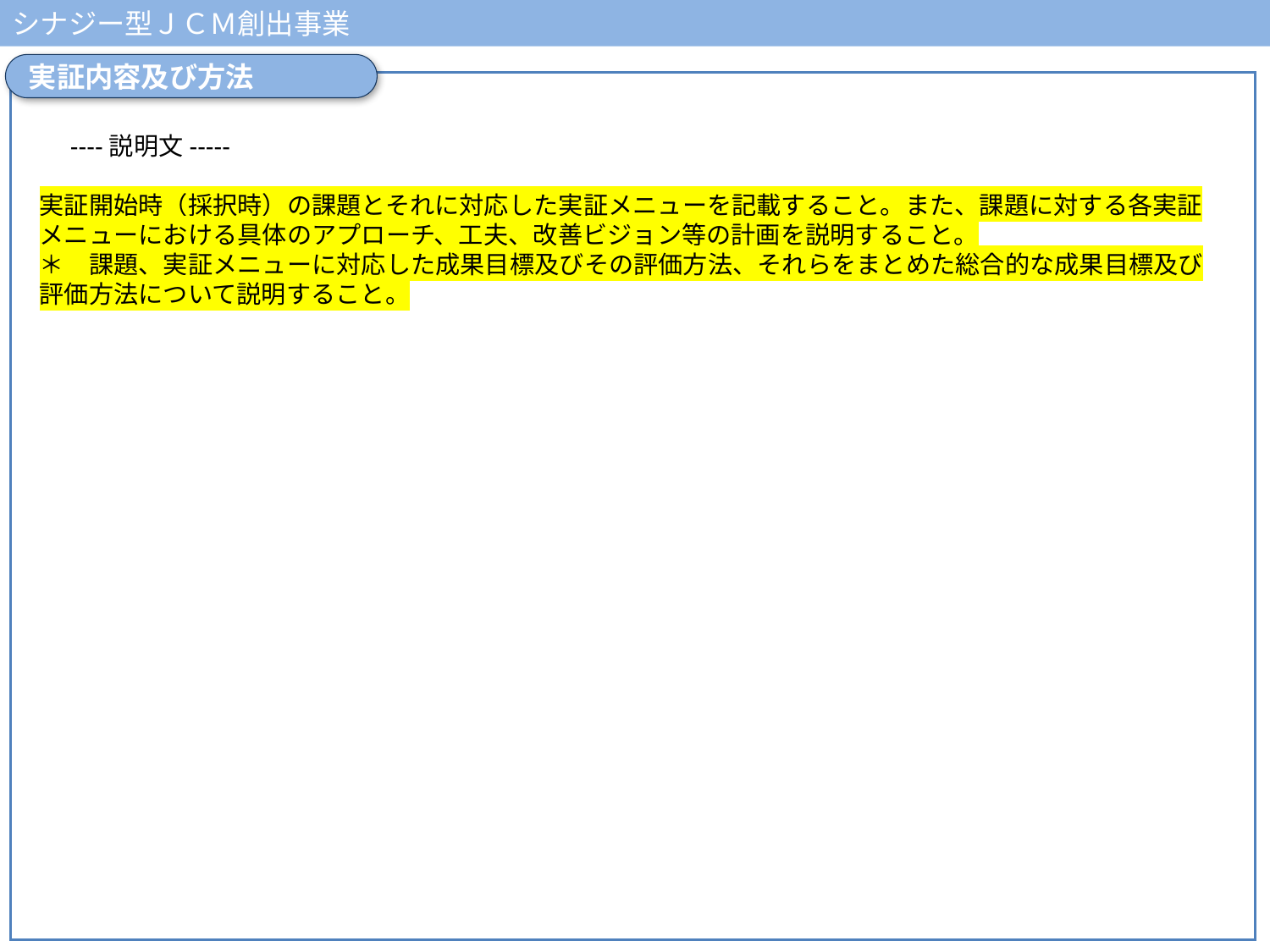

シナジー型ＪＣＭ創出事業
実証内容及び方法

　----説明文-----

実証開始時（採択時）の課題とそれに対応した実証メニューを記載すること。また、課題に対する各実証メニューにおける具体のアプローチ、工夫、改善ビジョン等の計画を説明すること。
＊　課題、実証メニューに対応した成果目標及びその評価方法、それらをまとめた総合的な成果目標及び評価方法について説明すること。